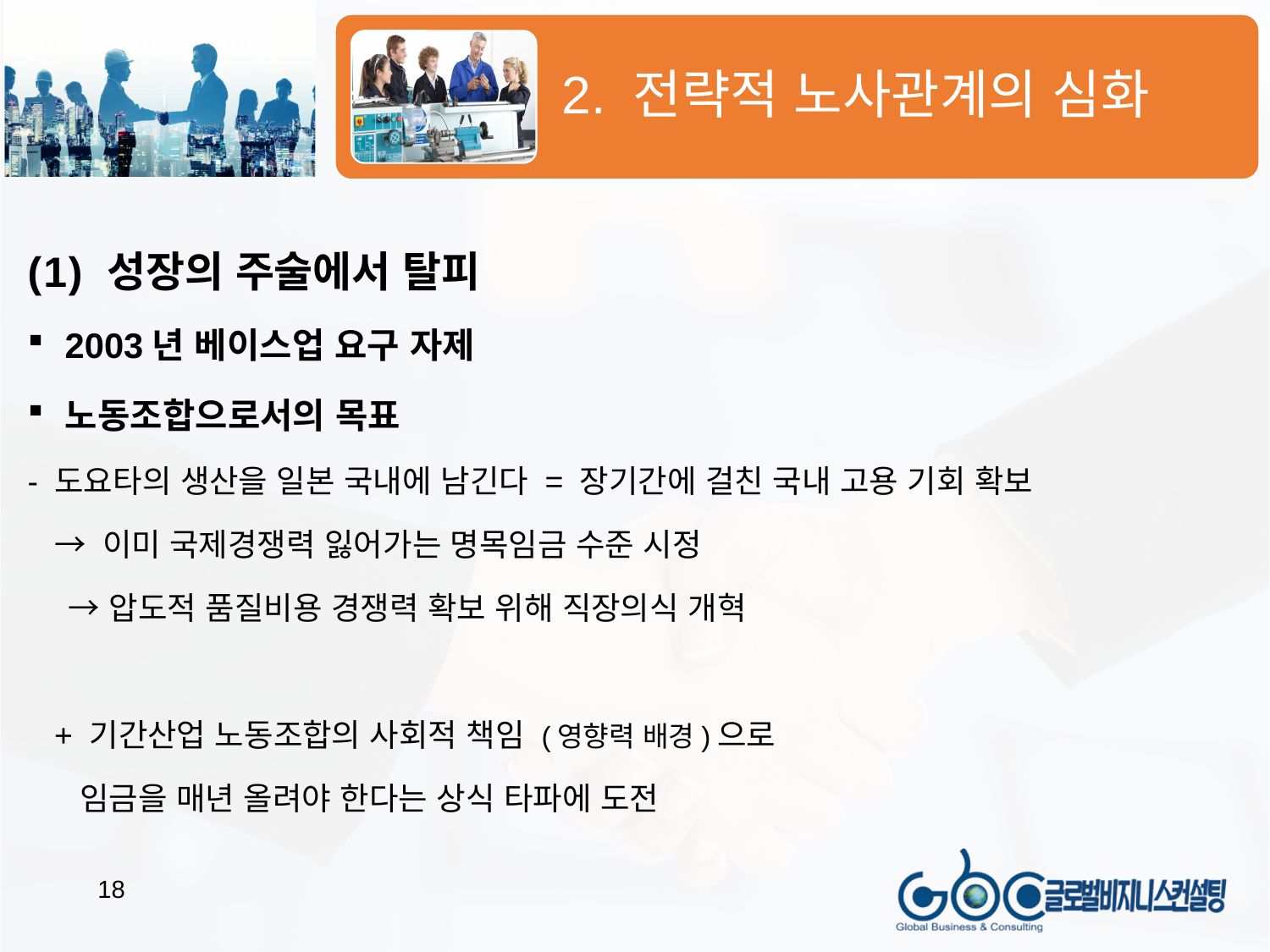

2. 전략적 노사관계의 심화
 성장의 주술에서 탈피

2003년 베이스업 요구 자제

노동조합으로서의 목표
- 도요타의 생산을 일본 국내에 남긴다 = 장기간에 걸친 국내 고용 기회 확보
   → 이미 국제경쟁력 잃어가는 명목임금 수준 시정
　 → 압도적 품질비용 경쟁력 확보 위해 직장의식 개혁

   + 기간산업 노동조합의 사회적 책임 (영향력 배경)으로
     임금을 매년 올려야 한다는 상식 타파에 도전

18